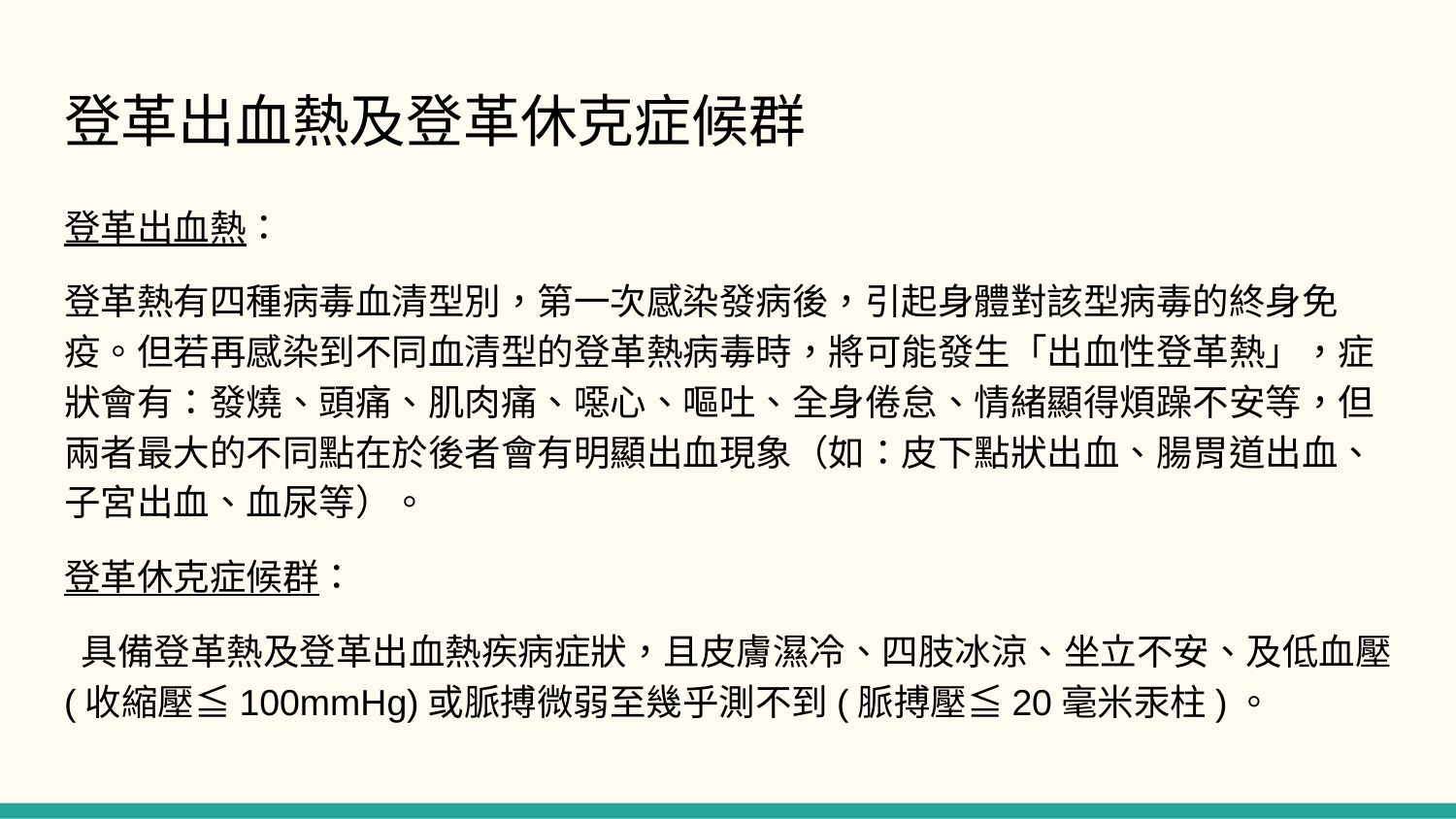

# 登革出血熱及登革休克症候群
登革出血熱：
登革熱有四種病毒血清型別，第一次感染發病後，引起身體對該型病毒的終身免疫。但若再感染到不同血清型的登革熱病毒時，將可能發生「出血性登革熱」，症狀會有：發燒、頭痛、肌肉痛、噁心、嘔吐、全身倦怠、情緒顯得煩躁不安等，但兩者最大的不同點在於後者會有明顯出血現象（如：皮下點狀出血、腸胃道出血、子宮出血、血尿等）。
登革休克症候群：
 具備登革熱及登革出血熱疾病症狀，且皮膚濕冷、四肢冰涼、坐立不安、及低血壓(收縮壓≦100mmHg)或脈搏微弱至幾乎測不到(脈搏壓≦20毫米汞柱)。